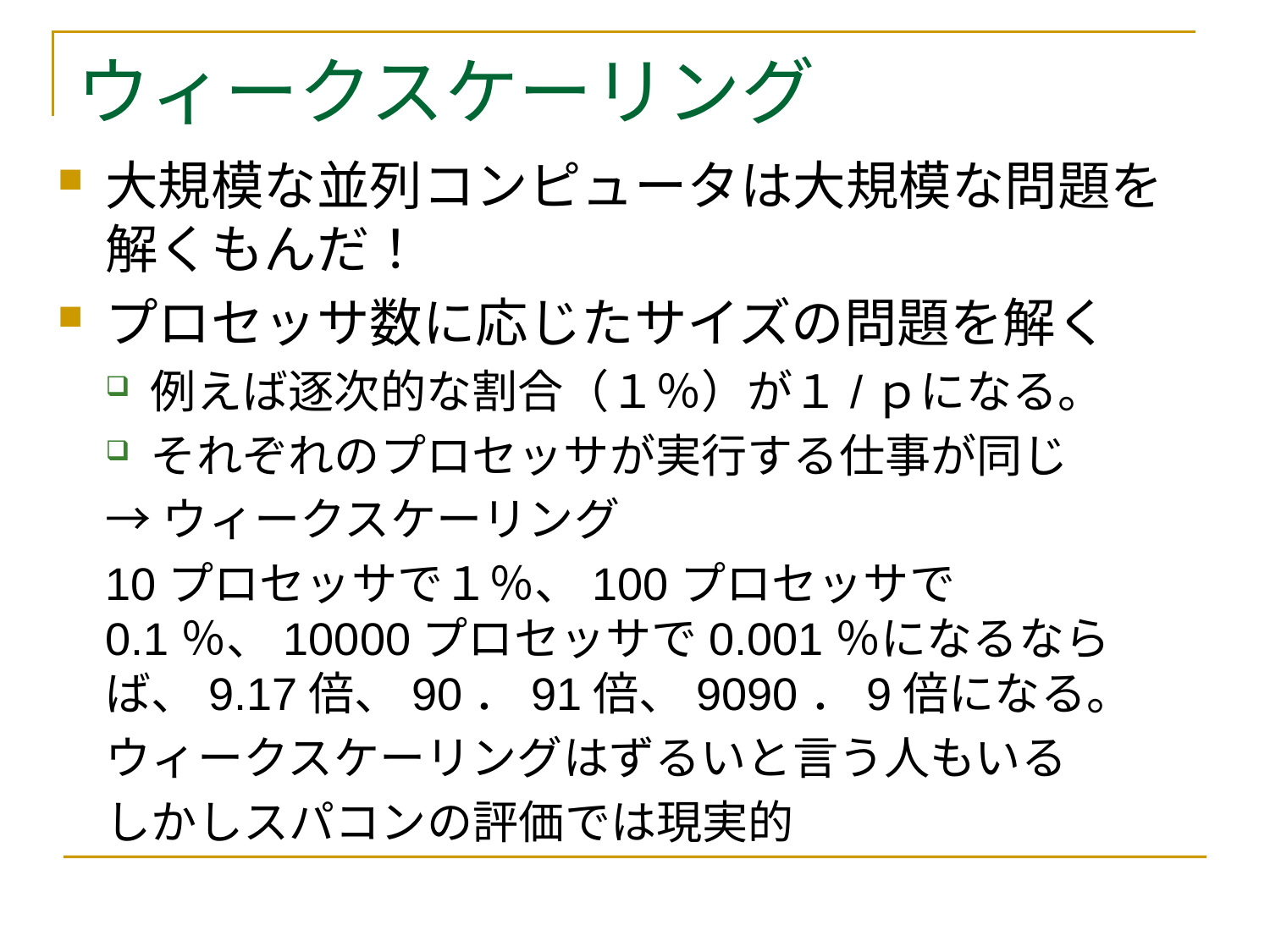

# ウィークスケーリング
大規模な並列コンピュータは大規模な問題を解くもんだ！
プロセッサ数に応じたサイズの問題を解く
例えば逐次的な割合（１％）が１/ｐになる。
それぞれのプロセッサが実行する仕事が同じ
→ウィークスケーリング
10プロセッサで１％、100プロセッサで0.1％、10000プロセッサで0.001％になるならば、9.17倍、90．91倍、9090．9倍になる。
ウィークスケーリングはずるいと言う人もいる
しかしスパコンの評価では現実的